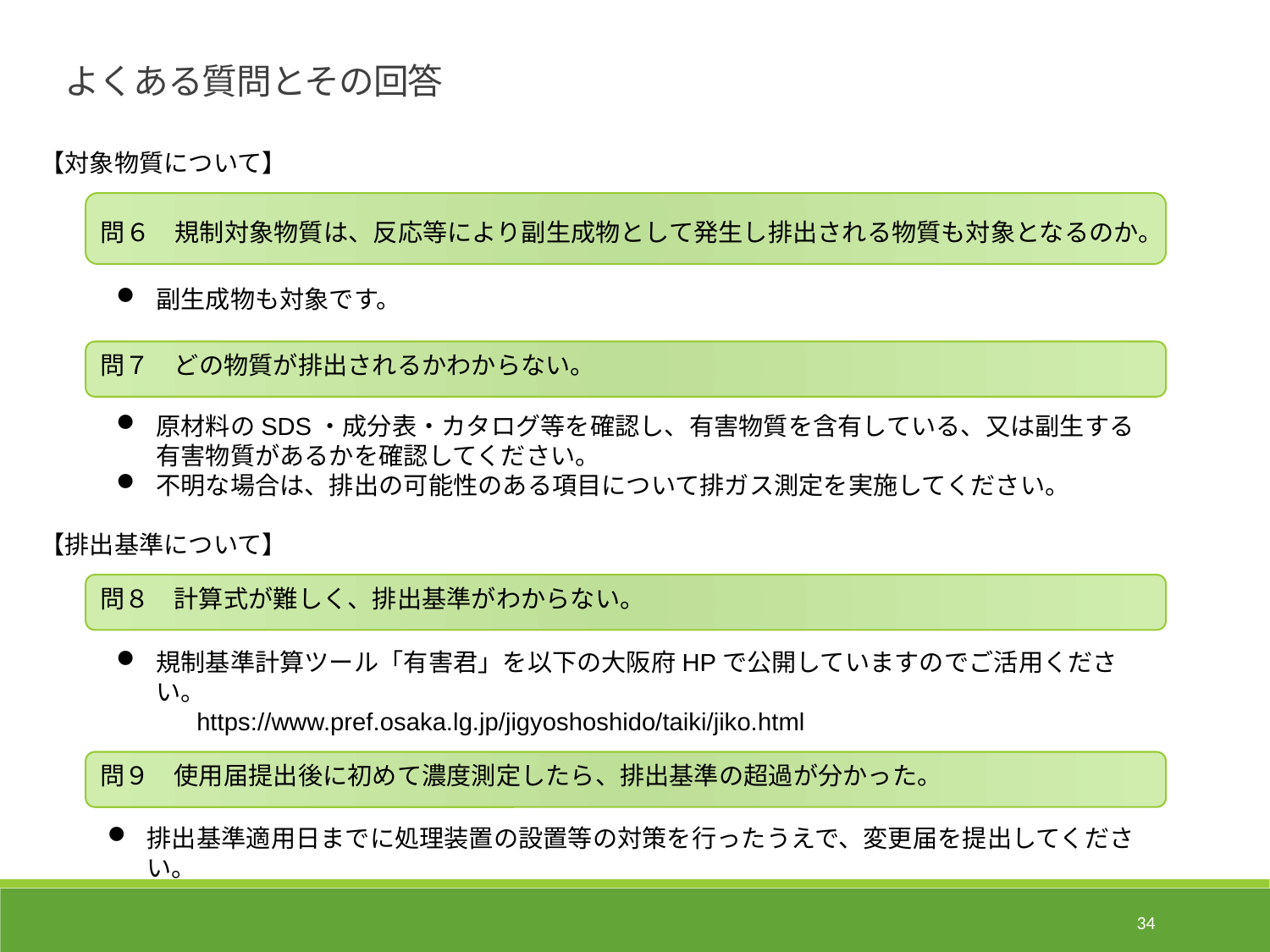

よくある質問とその回答
【対象物質について】
問６　規制対象物質は、反応等により副生成物として発生し排出される物質も対象となるのか。
副生成物も対象です。
問７　どの物質が排出されるかわからない。
原材料のSDS・成分表・カタログ等を確認し、有害物質を含有している、又は副生する有害物質があるかを確認してください。
不明な場合は、排出の可能性のある項目について排ガス測定を実施してください。
【排出基準について】
問８　計算式が難しく、排出基準がわからない。
規制基準計算ツール「有害君」を以下の大阪府HPで公開していますのでご活用ください。
　　　https://www.pref.osaka.lg.jp/jigyoshoshido/taiki/jiko.html
問９　使用届提出後に初めて濃度測定したら、排出基準の超過が分かった。
排出基準適用日までに処理装置の設置等の対策を行ったうえで、変更届を提出してください。
34